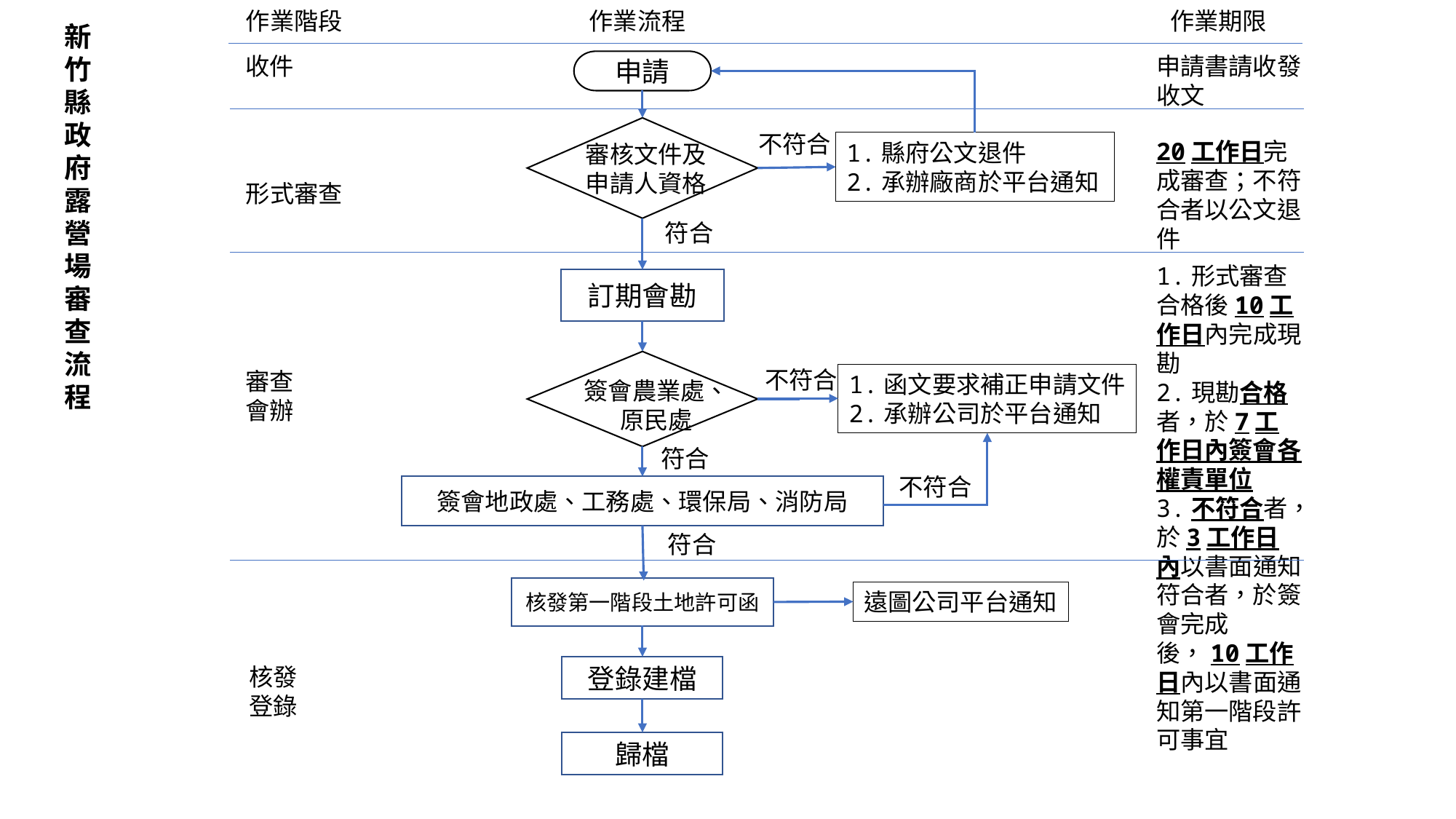

作業階段
作業流程
作業期限
新竹縣政府露營場審查流程
收件
申請書請收發收文
申請

不符合
20工作日完成審查；不符合者以公文退件
1.縣府公文退件
2.承辦廠商於平台通知
審核文件及申請人資格
形式審查
符合
1.形式審查合格後10工作日內完成現勘
2.現勘合格者，於7工作日內簽會各權責單位
3.不符合者，於3工作日內以書面通知

訂期會勘

不符合
審查
會辦
1.函文要求補正申請文件
2.承辦公司於平台通知
簽會農業處、原民處
符合
不符合
簽會地政處、工務處、環保局、消防局
符合
符合者，於簽會完成後，10工作日內以書面通知第一階段許可事宜
核發第一階段土地許可函
遠圖公司平台通知
核發登錄
登錄建檔
歸檔